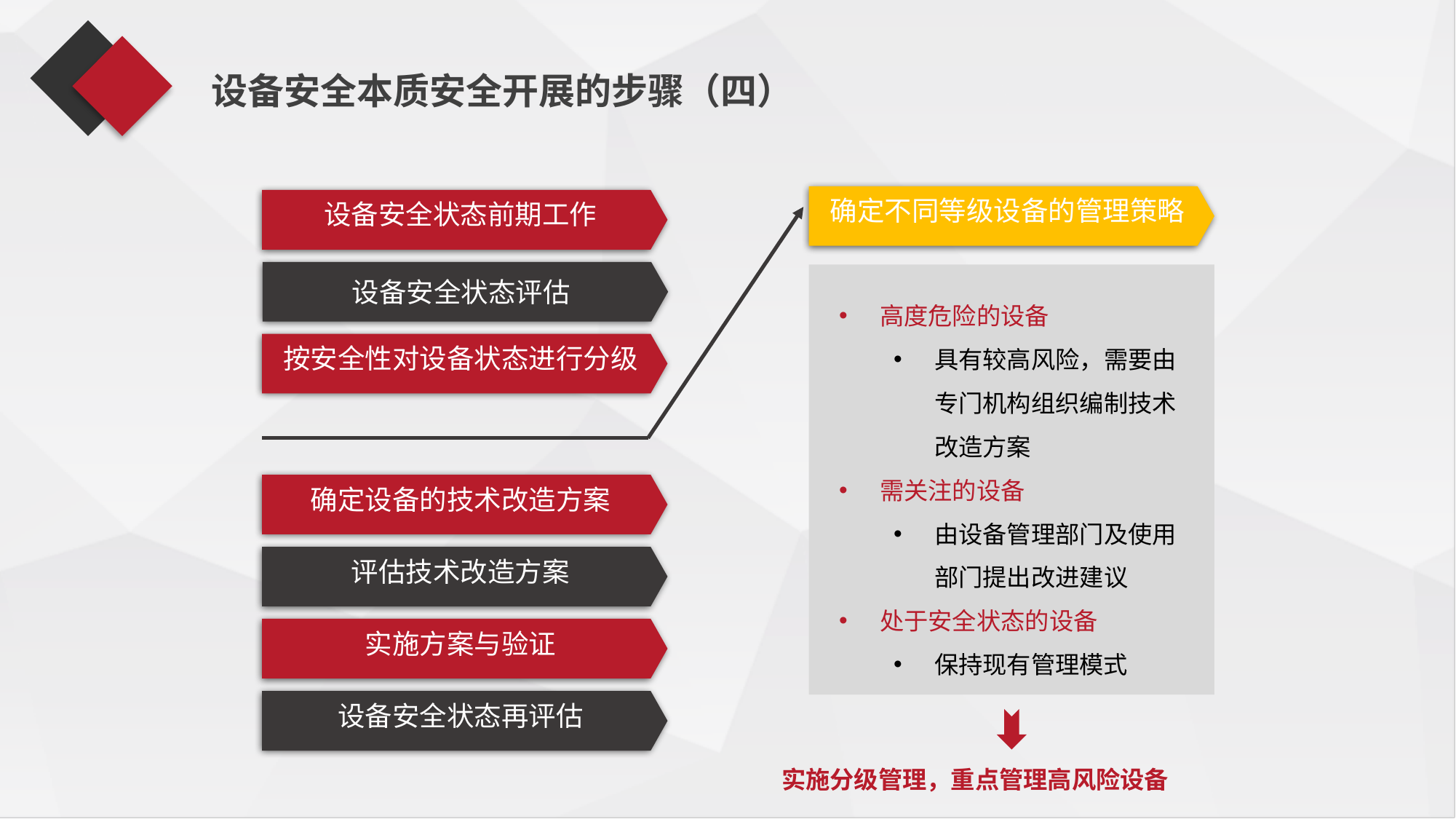

设备安全本质安全开展的步骤（四）
确定不同等级设备的管理策略
设备安全状态前期工作
设备安全状态评估

高度危险的设备
具有较高风险，需要由专门机构组织编制技术改造方案
需关注的设备
由设备管理部门及使用部门提出改进建议
处于安全状态的设备
保持现有管理模式
按安全性对设备状态进行分级
确定设备的技术改造方案
评估技术改造方案
实施方案与验证
设备安全状态再评估

 实施分级管理，重点管理高风险设备